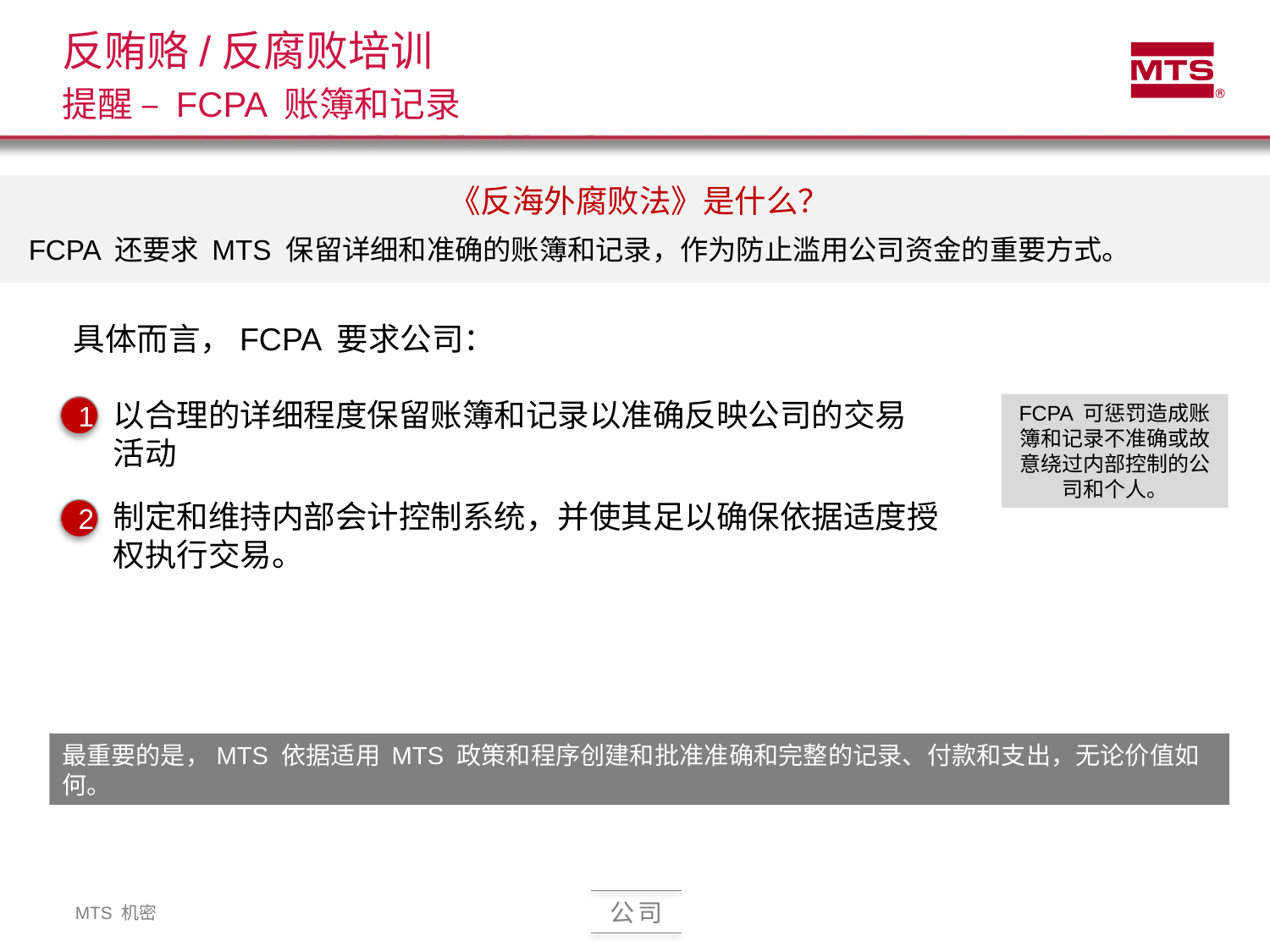

反贿赂/反腐败培训
提醒 – FCPA 账簿和记录
《反海外腐败法》是什么？

FCPA 还要求 MTS 保留详细和准确的账簿和记录，作为防止滥用公司资金的重要方式。

具体而言，FCPA 要求公司：

以合理的详细程度保留账簿和记录以准确反映公司的交易
活动

制定和维持内部会计控制系统，并使其足以确保依据适度授权执行交易。

FCPA 可惩罚造成账簿和记录不准确或故意绕过内部控制的公司和个人。
1
2
最重要的是，MTS 依据适用 MTS 政策和程序创建和批准准确和完整的记录、付款和支出，无论价值如何。